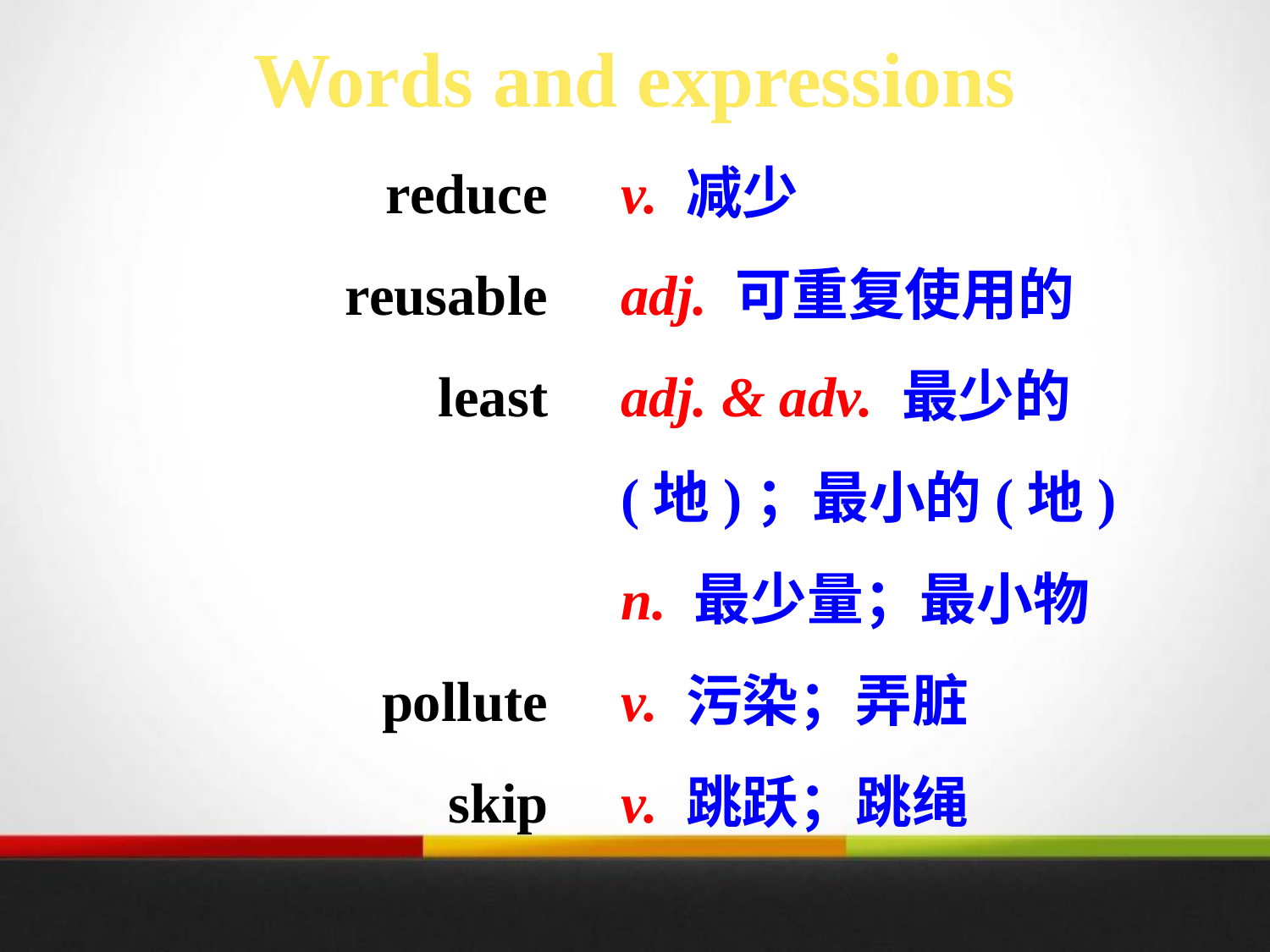

Words and expressions
reduce
reusable
least

pollute
skip
v. 减少
adj. 可重复使用的
adj. & adv. 最少的(地)；最小的(地)
n. 最少量；最小物
v. 污染；弄脏
v. 跳跃；跳绳